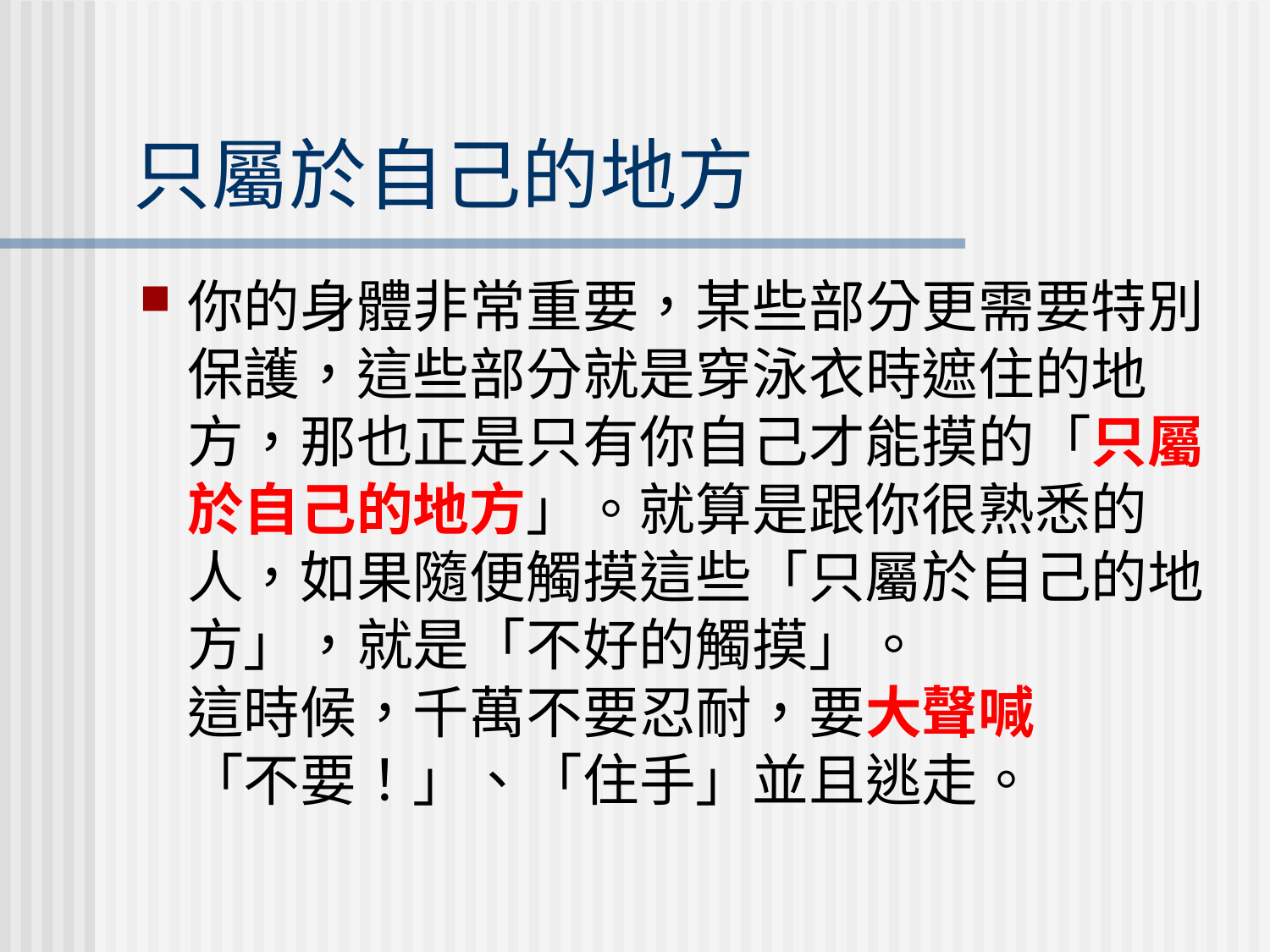

# 只屬於自己的地方
你的身體非常重要，某些部分更需要特別保護，這些部分就是穿泳衣時遮住的地方，那也正是只有你自己才能摸的「只屬於自己的地方」。就算是跟你很熟悉的人，如果隨便觸摸這些「只屬於自己的地方」，就是「不好的觸摸」。
這時候，千萬不要忍耐，要大聲喊
「不要！」、「住手」並且逃走。